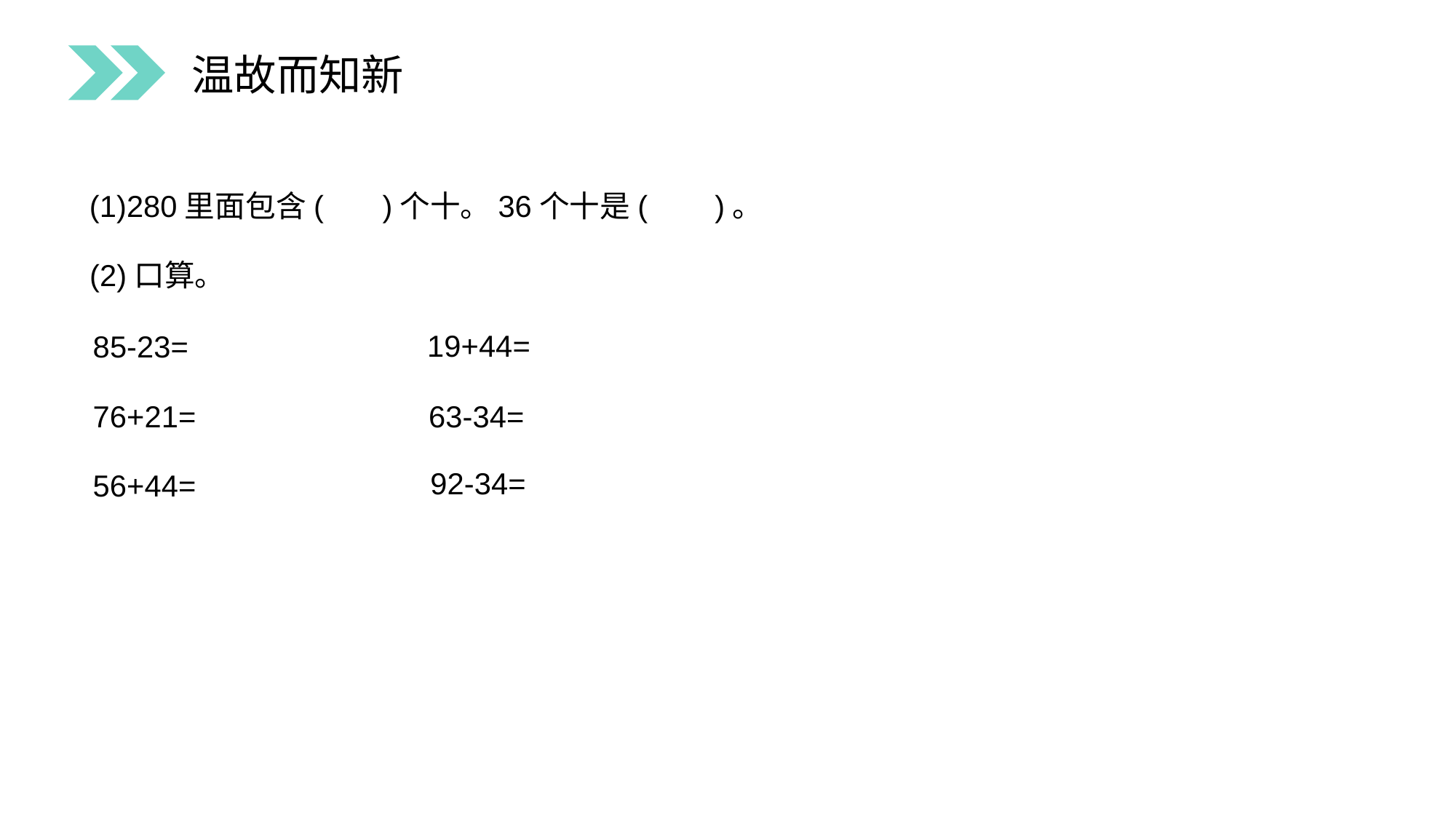

温故而知新
(1)280里面包含(       )个十。36个十是(        )。
(2)口算。
19+44=
85-23=
76+21=
63-34=
92-34=
56+44=